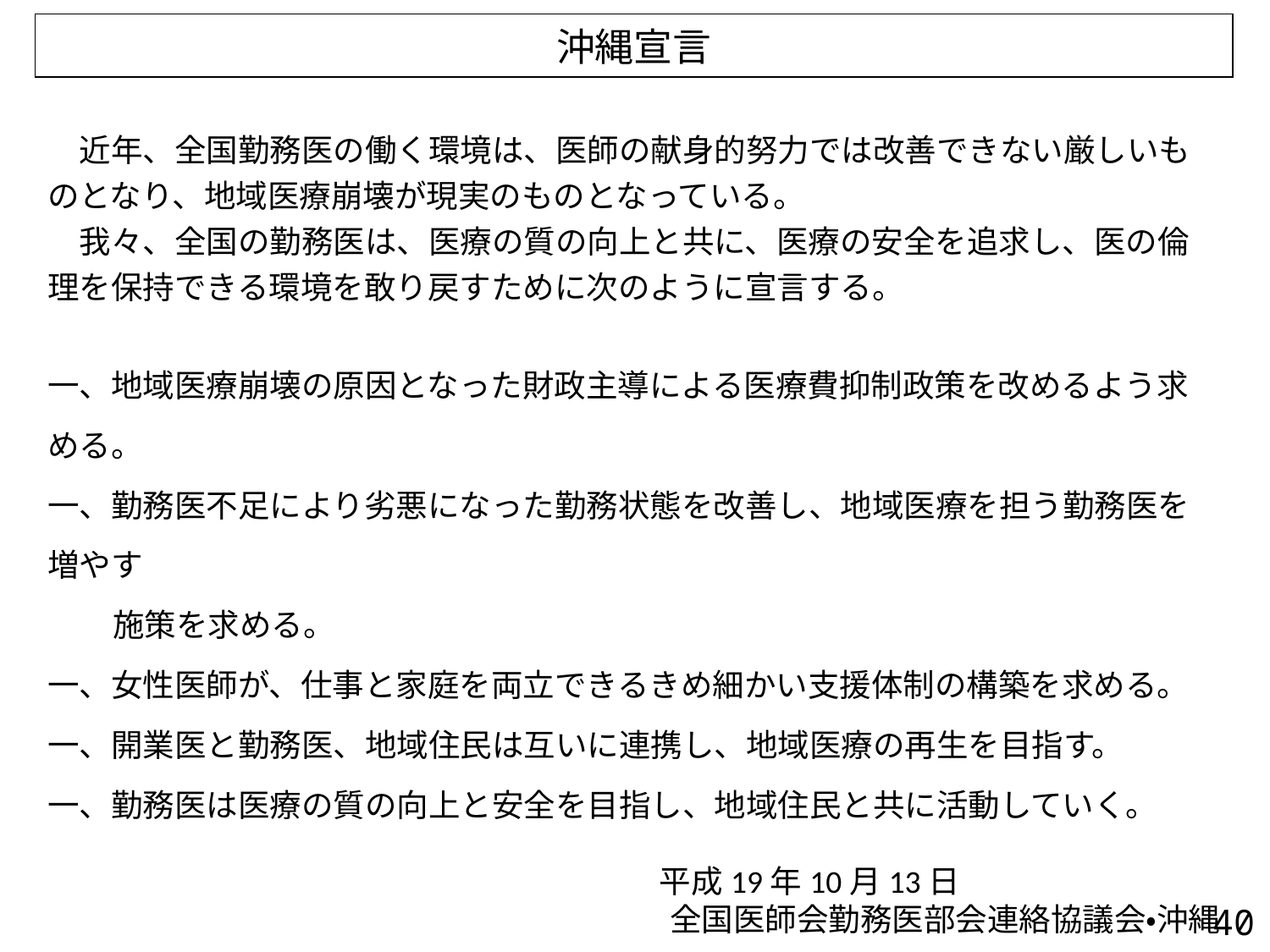

沖縄宣言
　近年、全国勤務医の働く環境は、医師の献身的努力では改善できない厳しいものとなり、地域医療崩壊が現実のものとなっている。
　我々、全国の勤務医は、医療の質の向上と共に、医療の安全を追求し、医の倫理を保持できる環境を敢り戻すために次のように宣言する。

一、地域医療崩壊の原因となった財政主導による医療費抑制政策を改めるよう求める。
一、勤務医不足により劣悪になった勤務状態を改善し、地域医療を担う勤務医を増やす
        施策を求める。
一、女性医師が、仕事と家庭を両立できるきめ細かい支援体制の構築を求める。
一、開業医と勤務医、地域住民は互いに連携し、地域医療の再生を目指す。
一、勤務医は医療の質の向上と安全を目指し、地域住民と共に活動していく。

                                                                                    平成19年10月13日
　　　全国医師会勤務医部会連絡協議会・沖縄
40